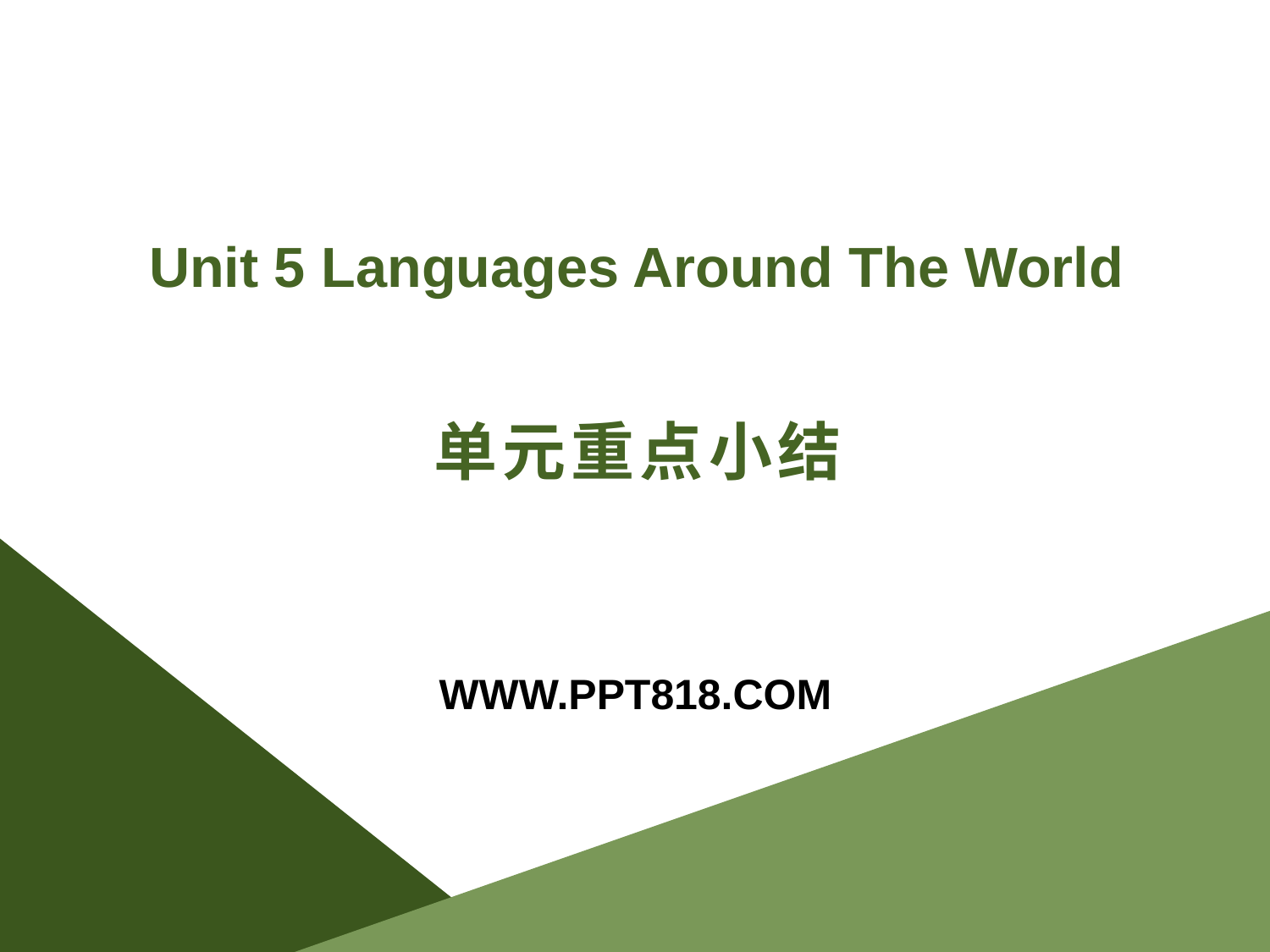

Unit 5 Languages Around The World
# 单元重点小结
WWW.PPT818.COM